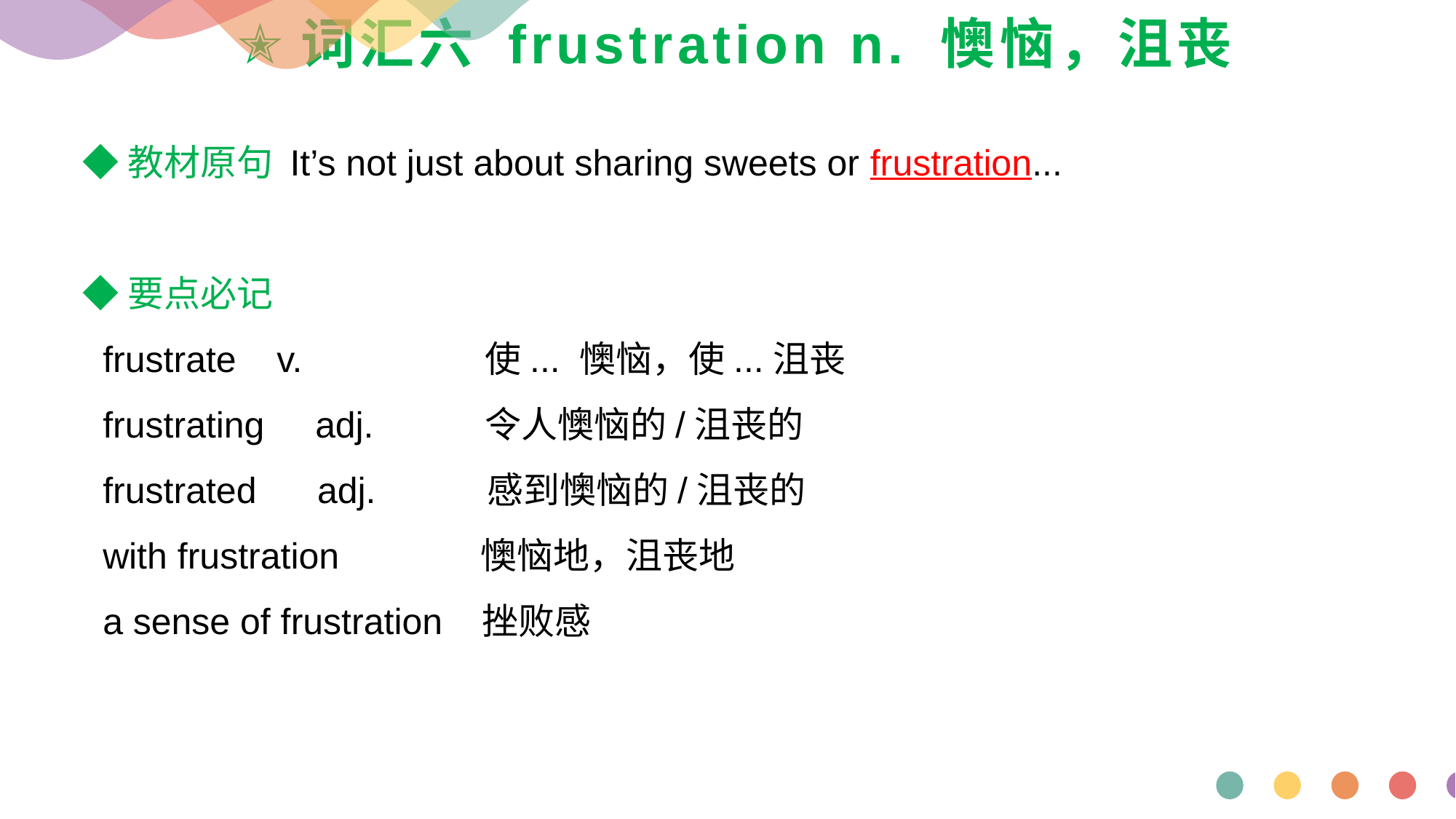

# ✭词汇六 frustration n. 懊恼，沮丧
◆教材原句 It’s not just about sharing sweets or frustration...

◆要点必记
  frustrate    v.                 使... 懊恼，使...沮丧
  frustrating     adj.          令人懊恼的/沮丧的
  frustrated      adj.          感到懊恼的/沮丧的
  with frustration             懊恼地，沮丧地
  a sense of frustration   挫败感